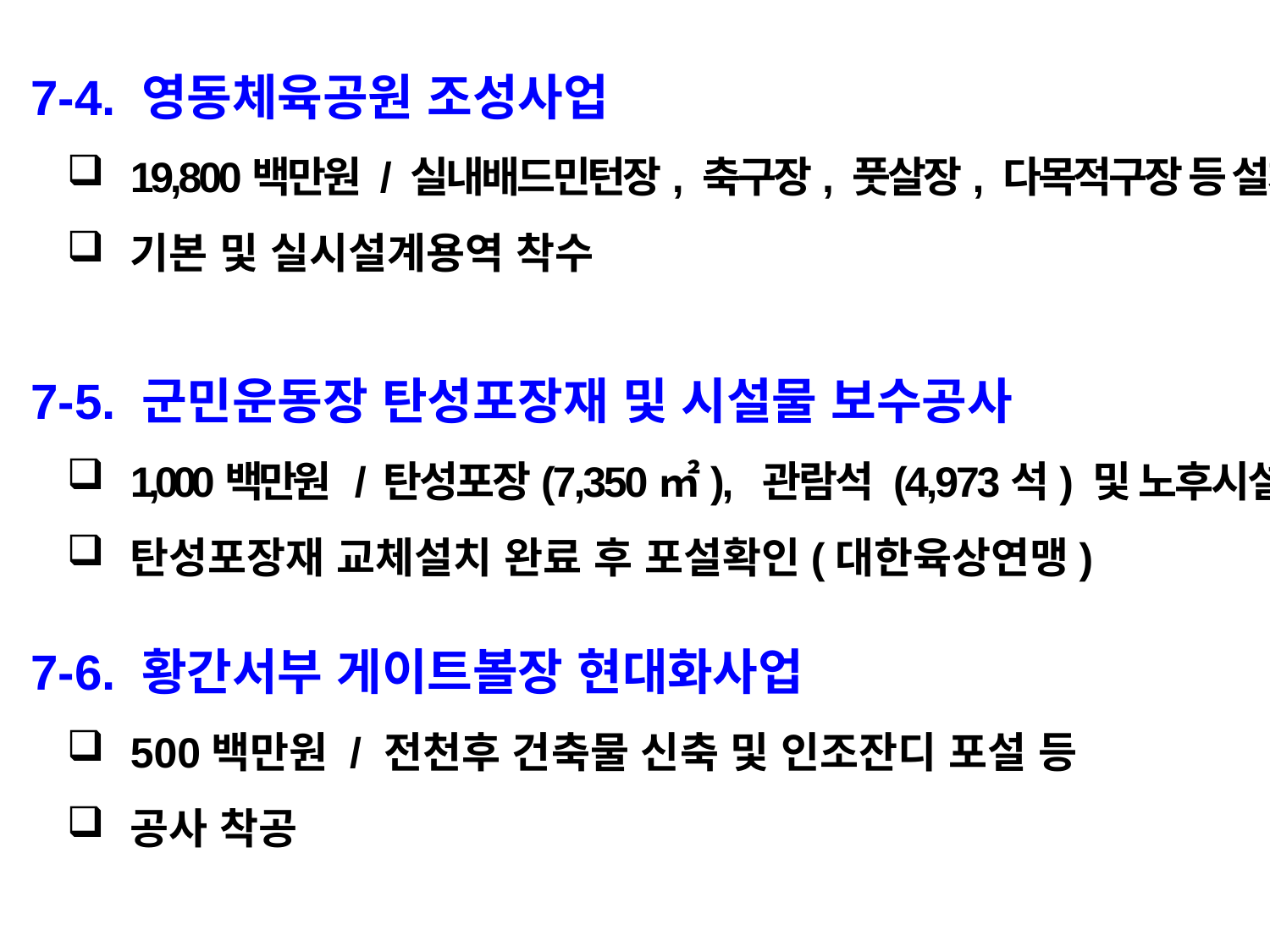

7-4. 영동체육공원 조성사업
19,800백만원 / 실내배드민턴장, 축구장, 풋살장, 다목적구장 등 설치
기본 및 실시설계용역 착수
  7-5. 군민운동장 탄성포장재 및 시설물 보수공사
1,000백만원  / 탄성포장(7,350㎡),  관람석 (4,973석) 및 노후시설교체
탄성포장재 교체설치 완료 후 포설확인(대한육상연맹)
  7-6. 황간서부 게이트볼장 현대화사업
500백만원 / 전천후 건축물 신축 및 인조잔디 포설 등
공사 착공